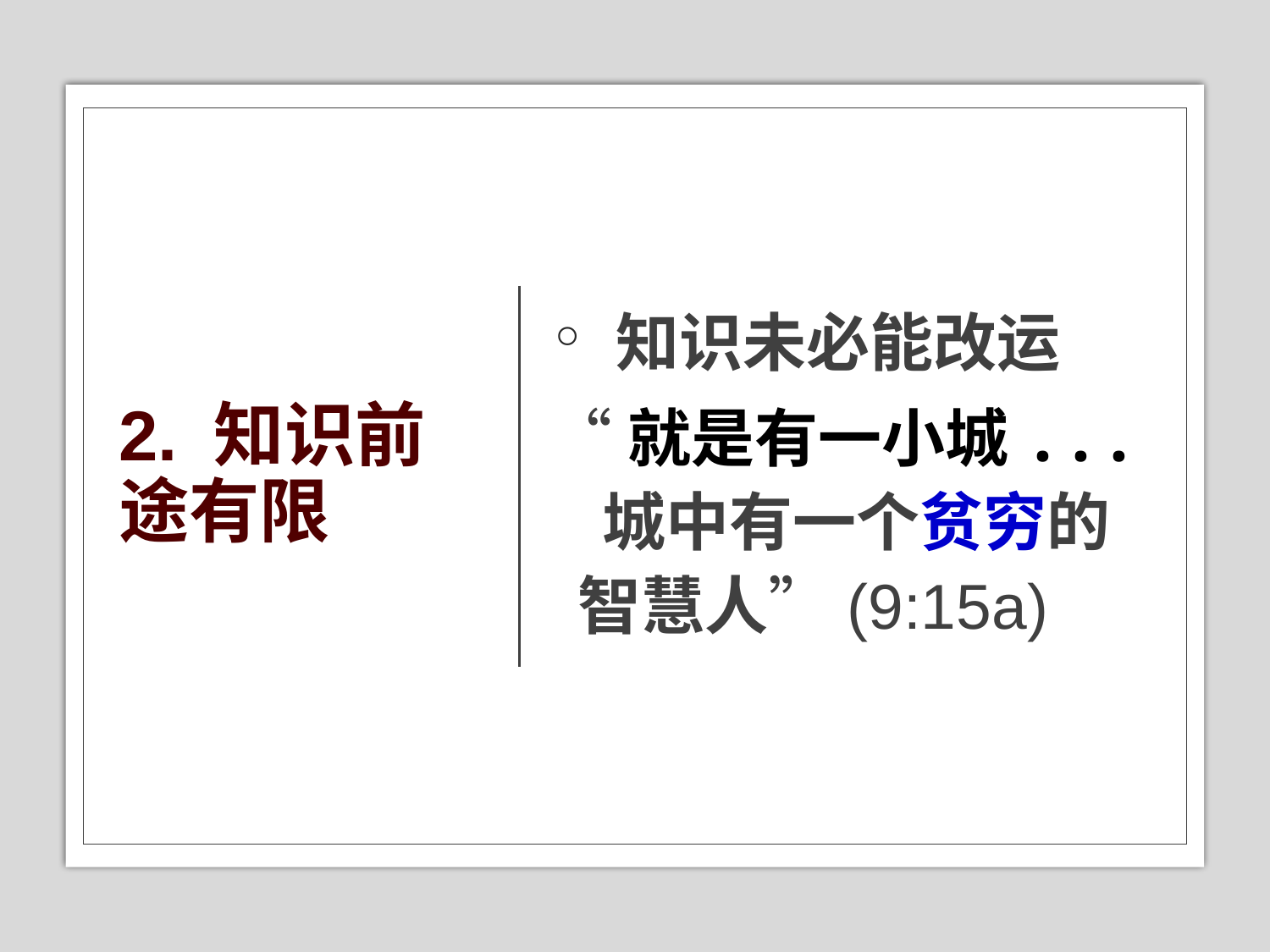

# 2. 知识前途有限

 知识未必能改运
“就是有一小城...  城中有一个贫穷的      智慧人”(9:15a)